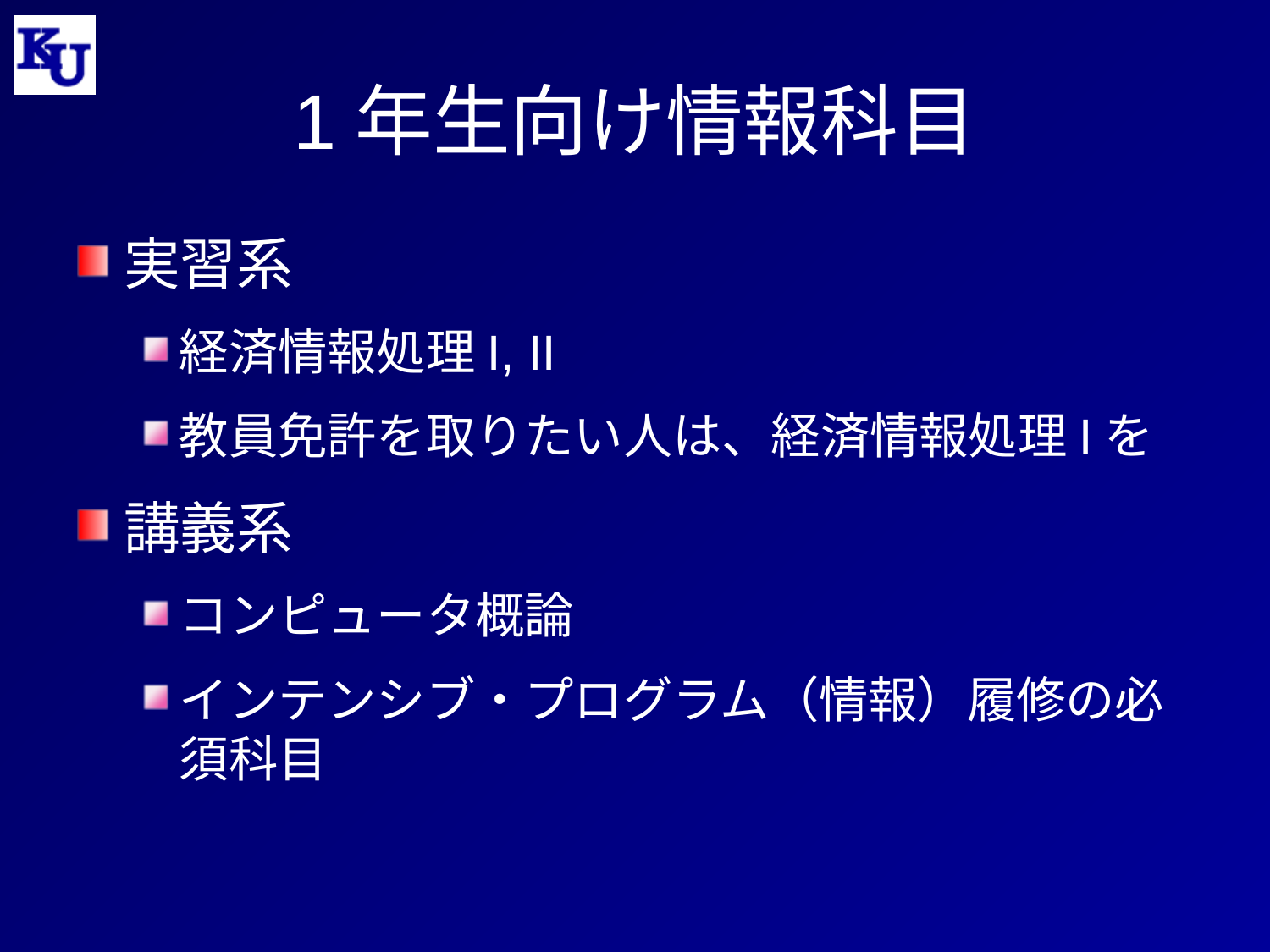

# 1年生向け情報科目
実習系
経済情報処理I, II
教員免許を取りたい人は、経済情報処理Iを
講義系
コンピュータ概論
インテンシブ・プログラム（情報）履修の必須科目